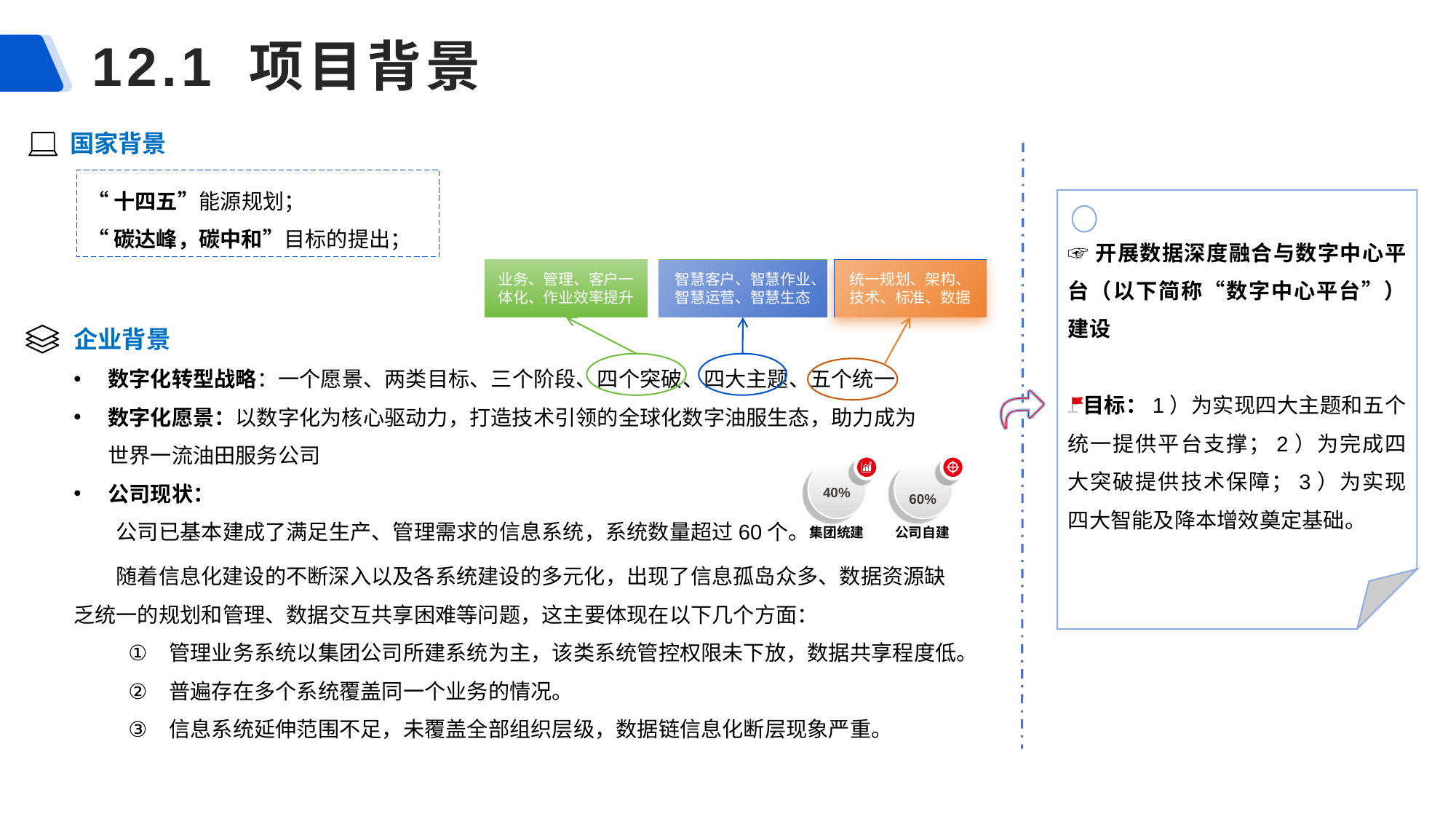

# 12.1 项目背景
国家背景

“十四五”能源规划；
“碳达峰，碳中和”目标的提出；
☞开展数据深度融合与数字中心平台（以下简称“数字中心平台”）建设

目标：1）为实现四大主题和五个统一提供平台支撑；2）为完成四大突破提供技术保障；3）为实现四大智能及降本增效奠定基础。

业务、管理、客户一体化、作业效率提升
智慧客户、智慧作业、智慧运营、智慧生态
统一规划、架构、技术、标准、数据
企业背景
数字化转型战略：一个愿景、两类目标、三个阶段、四个突破、四大主题、五个统一
数字化愿景：以数字化为核心驱动力，打造技术引领的全球化数字油服生态，助力成为世界一流油田服务公司
公司现状：
公司已基本建成了满足生产、管理需求的信息系统，系统数量超过60个。

40%
60%
集团统建
公司自建
随着信息化建设的不断深入以及各系统建设的多元化，出现了信息孤岛众多、数据资源缺乏统一的规划和管理、数据交互共享困难等问题，这主要体现在以下几个方面：
管理业务系统以集团公司所建系统为主，该类系统管控权限未下放，数据共享程度低。
普遍存在多个系统覆盖同一个业务的情况。
信息系统延伸范围不足，未覆盖全部组织层级，数据链信息化断层现象严重。